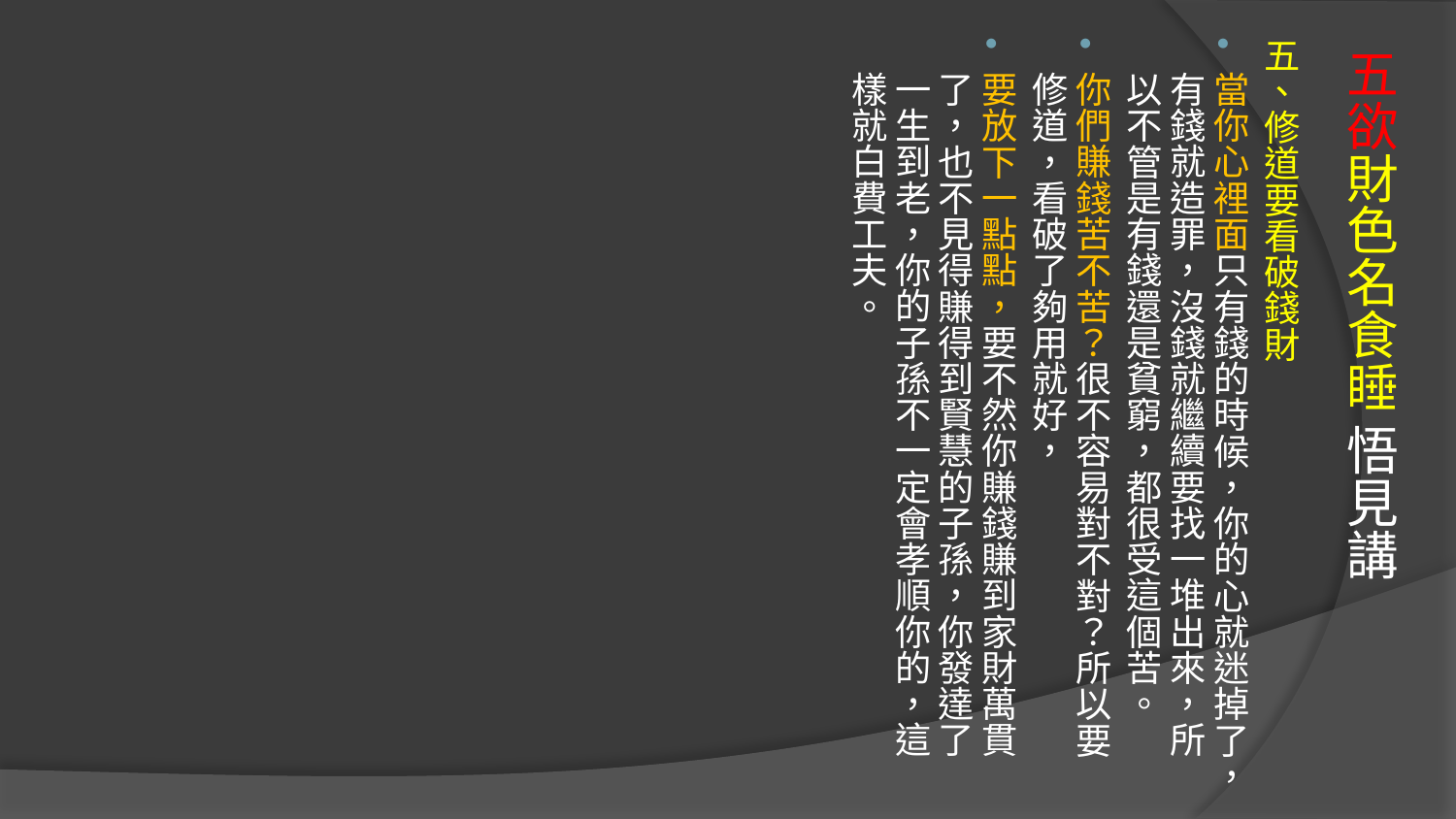

五、修道要看破錢財
當你心裡面只有錢的時候，你的心就迷掉了，有錢就造罪，沒錢就繼續要找一堆出來，所以不管是有錢還是貧窮，都很受這個苦。
你們賺錢苦不苦？很不容易對不對？所以要修道，看破了夠用就好，
要放下一點點，要不然你賺錢賺到家財萬貫了，也不見得賺得到賢慧的子孫，你發達了一生到老，你的子孫不一定會孝順你的，這樣就白費工夫。

# 五欲財色名食睡 悟見講